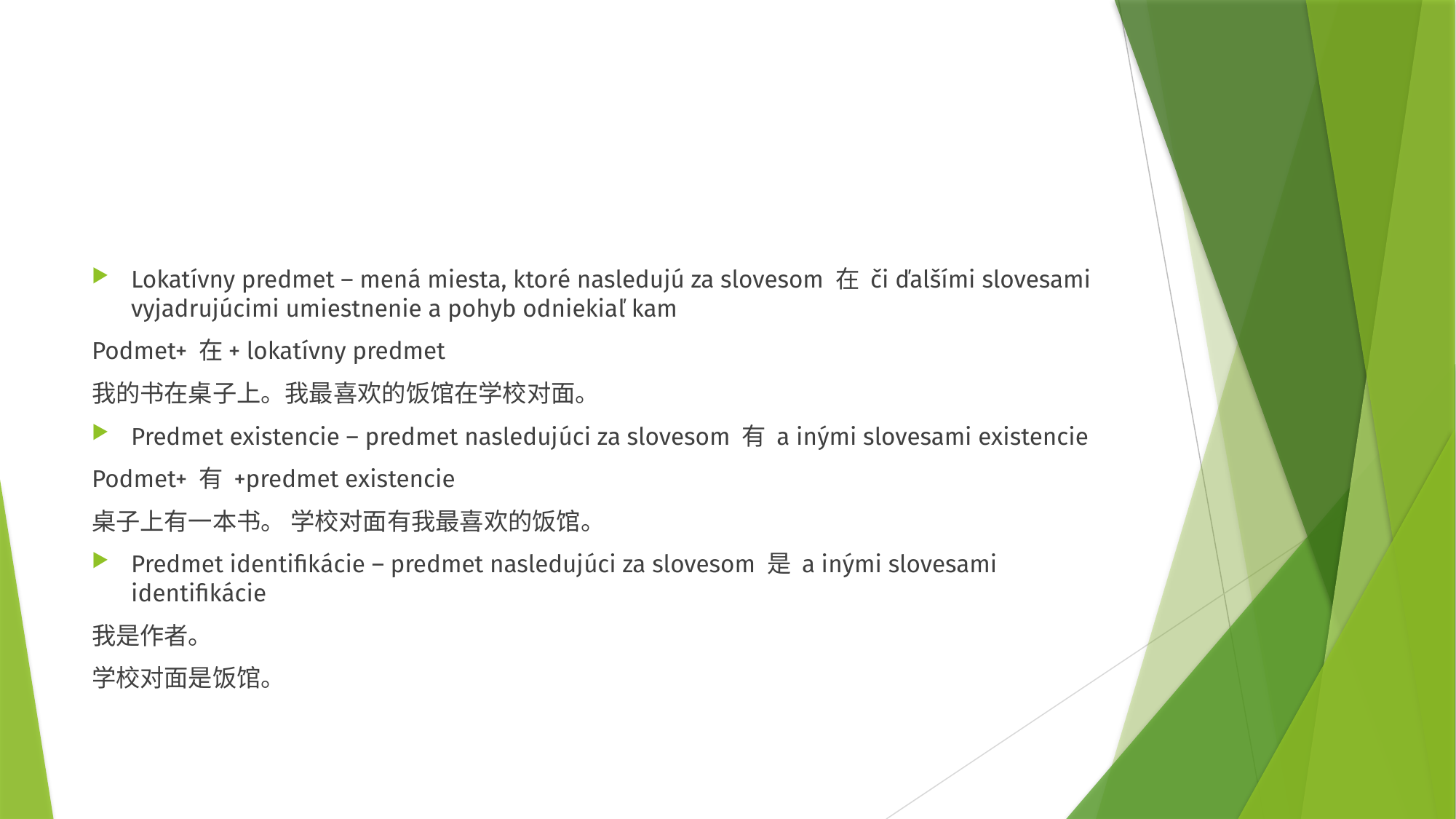

#
Lokatívny predmet – mená miesta, ktoré nasledujú za slovesom 在 či ďalšími slovesami vyjadrujúcimi umiestnenie a pohyb odniekiaľ kam
Podmet+ 在+ lokatívny predmet
我的书在桌子上。我最喜欢的饭馆在学校对面。
Predmet existencie – predmet nasledujúci za slovesom 有 a inými slovesami existencie
Podmet+ 有 +predmet existencie
桌子上有一本书。 学校对面有我最喜欢的饭馆。
Predmet identifikácie – predmet nasledujúci za slovesom 是 a inými slovesami identifikácie
我是作者。
学校对面是饭馆。